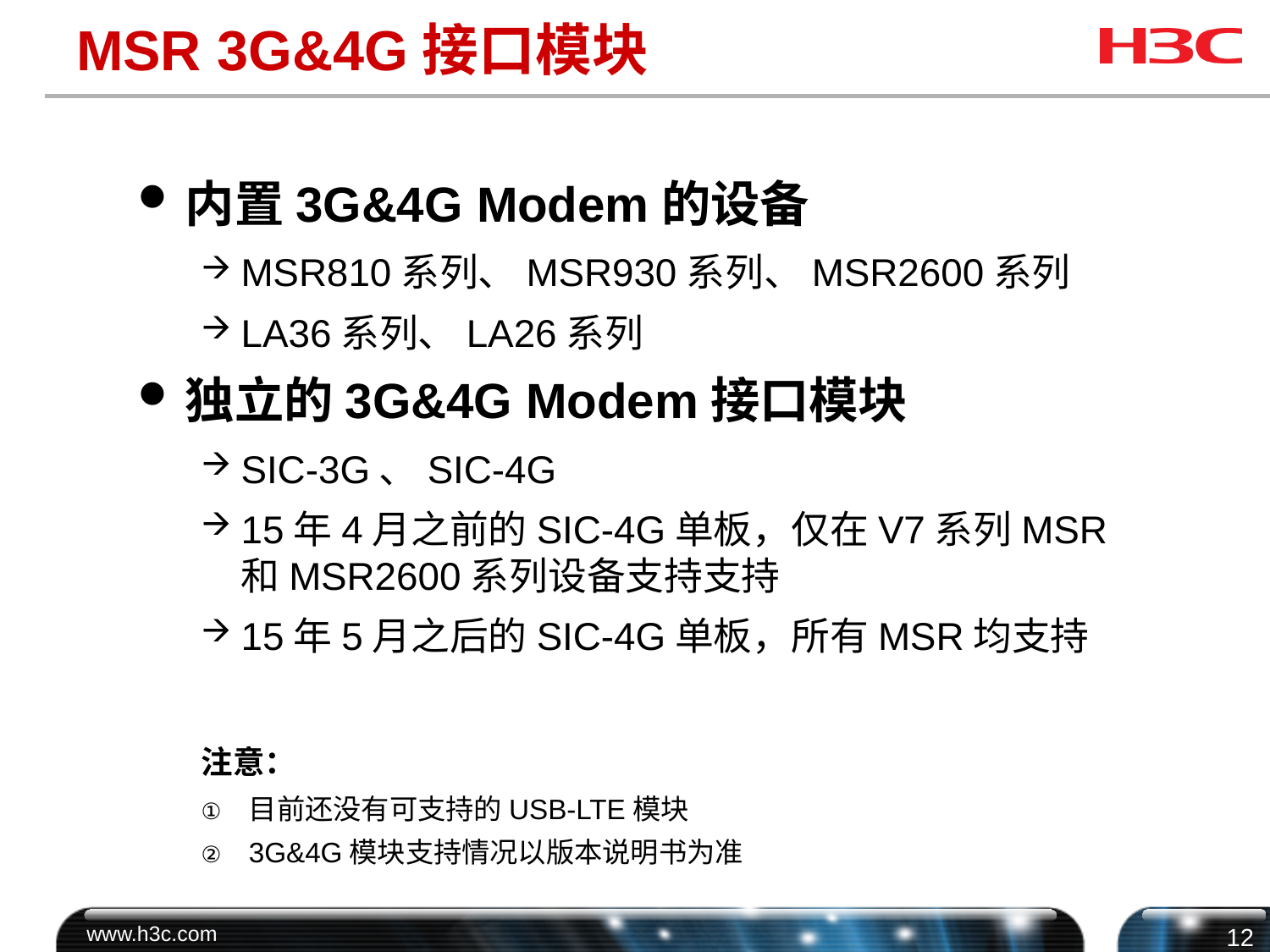

# MSR 3G&4G接口模块
内置3G&4G Modem的设备
MSR810系列、MSR930系列、MSR2600系列
LA36系列、LA26系列
独立的3G&4G Modem接口模块
SIC-3G、SIC-4G
15年4月之前的SIC-4G单板，仅在V7系列MSR和MSR2600系列设备支持支持
15年5月之后的SIC-4G单板，所有MSR均支持

注意：
目前还没有可支持的USB-LTE模块
3G&4G模块支持情况以版本说明书为准